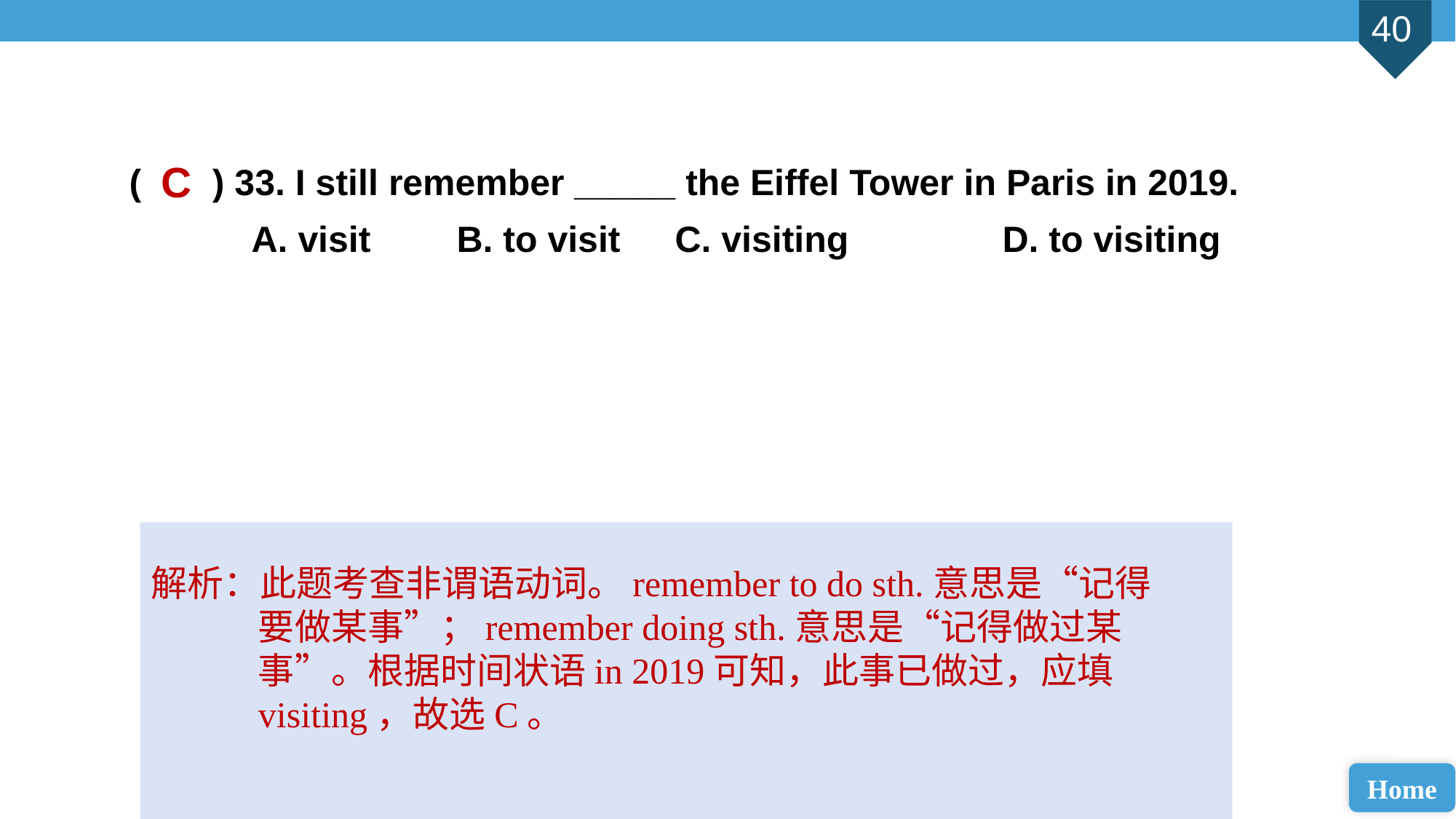

(       ) 33. I still remember _____ the Eiffel Tower in Paris in 2019.
            A. visit 	B. to visit 	C. visiting 		D. to visiting
C

解析：此题考查非谓语动词。remember to do sth.意思是“记得要做某事”；remember doing sth.意思是“记得做过某事”。根据时间状语in 2019可知，此事已做过，应填visiting，故选C。